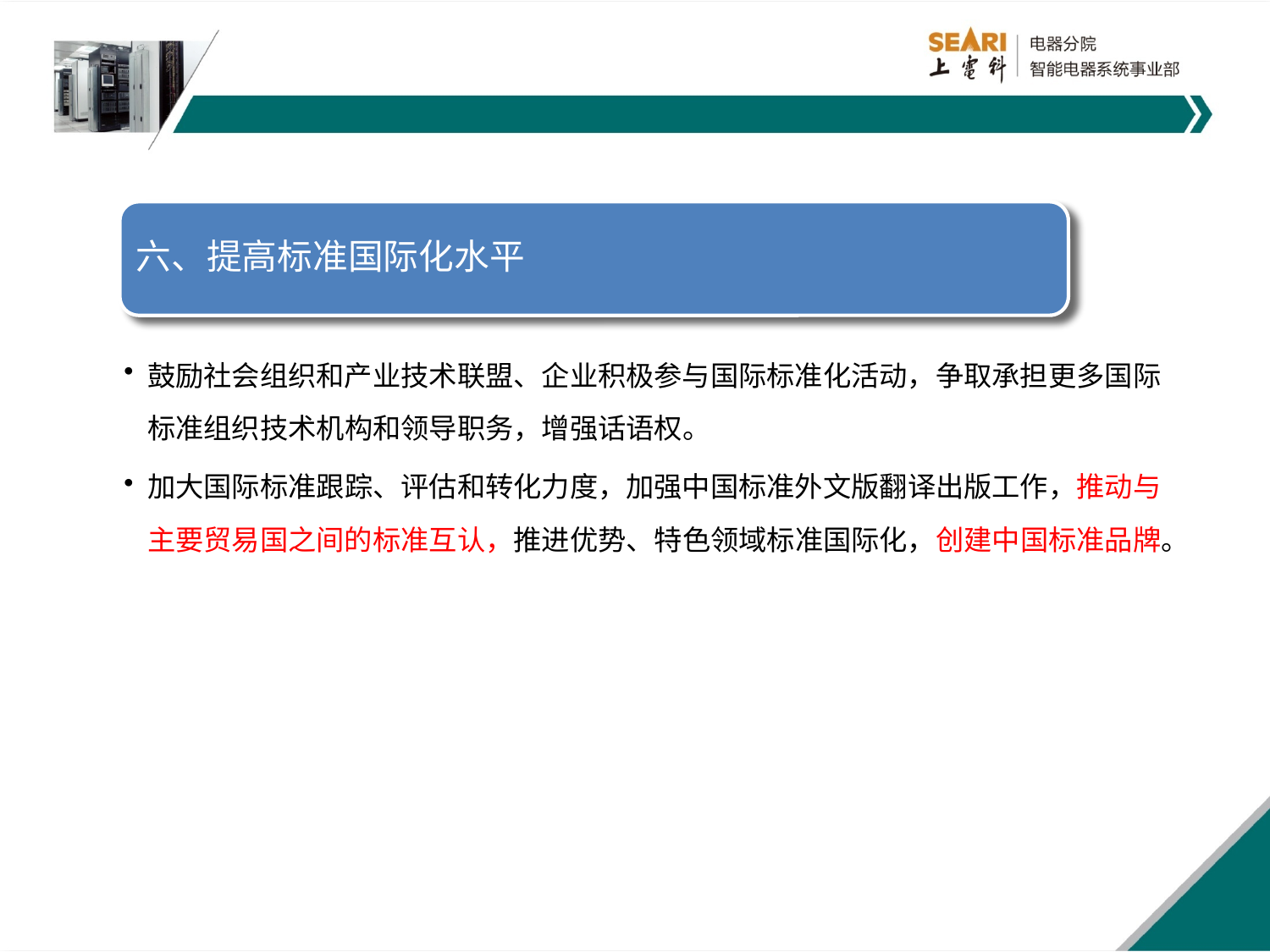

六、提高标准国际化水平
鼓励社会组织和产业技术联盟、企业积极参与国际标准化活动，争取承担更多国际标准组织技术机构和领导职务，增强话语权。
加大国际标准跟踪、评估和转化力度，加强中国标准外文版翻译出版工作，推动与主要贸易国之间的标准互认，推进优势、特色领域标准国际化，创建中国标准品牌。